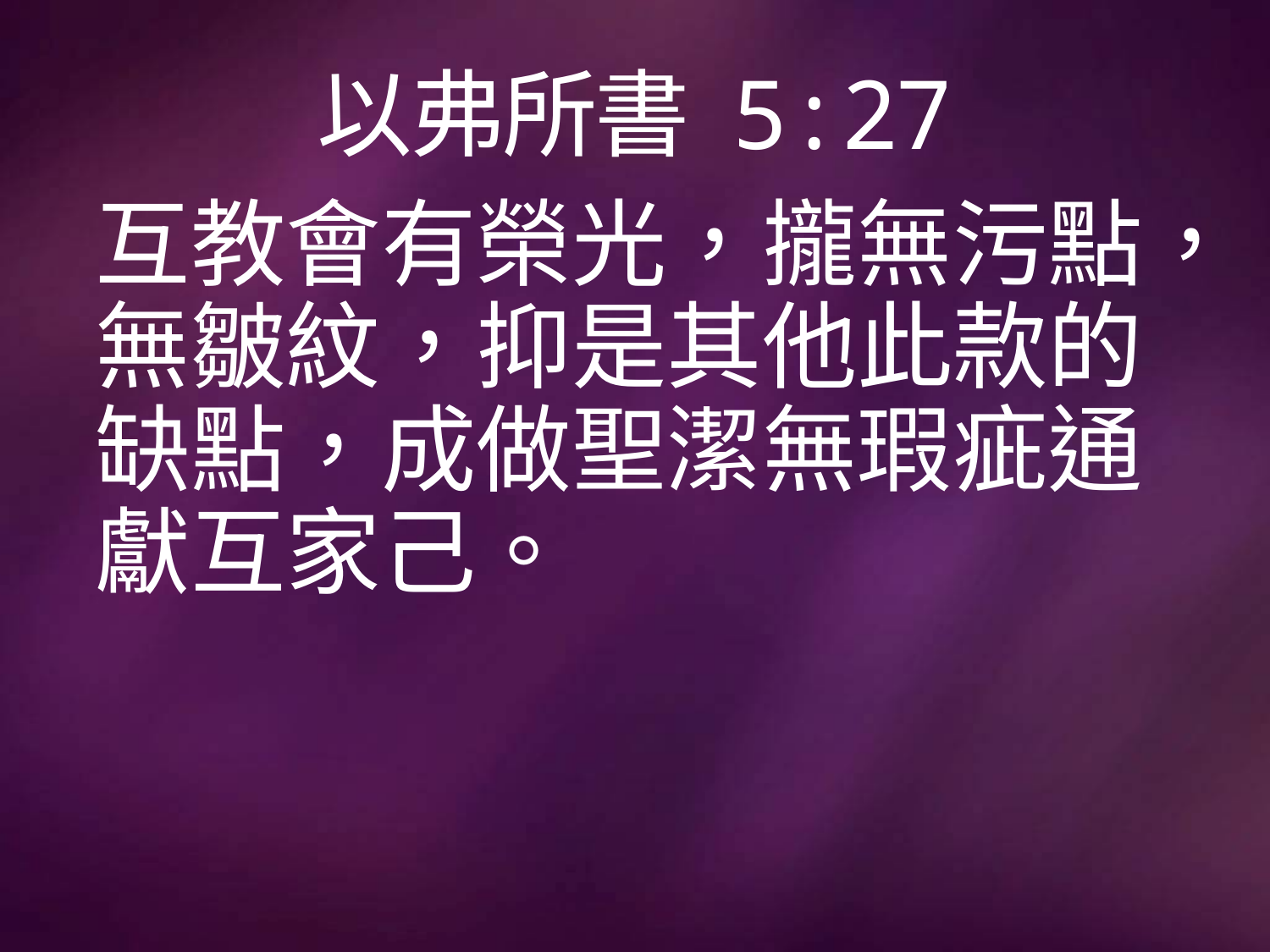

# 以弗所書 5:27
互教會有榮光，攏無污點，無皺紋，抑是其他此款的缺點，成做聖潔無瑕疵通獻互家己。